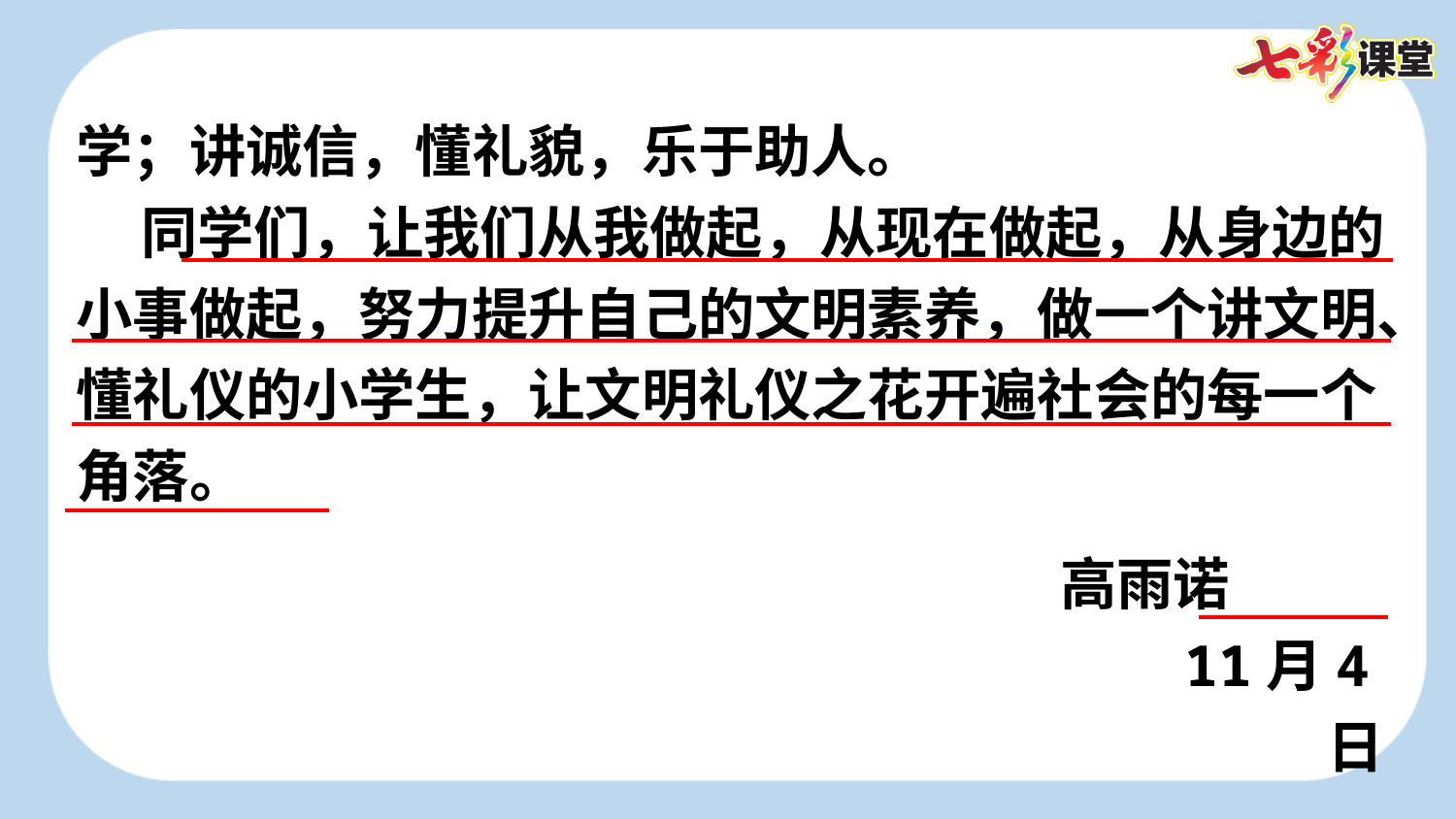

学；讲诚信，懂礼貌，乐于助人。
    同学们，让我们从我做起，从现在做起，从身边的小事做起，努力提升自己的文明素养，做一个讲文明、懂礼仪的小学生，让文明礼仪之花开遍社会的每一个角落。

高雨诺                     11月4日